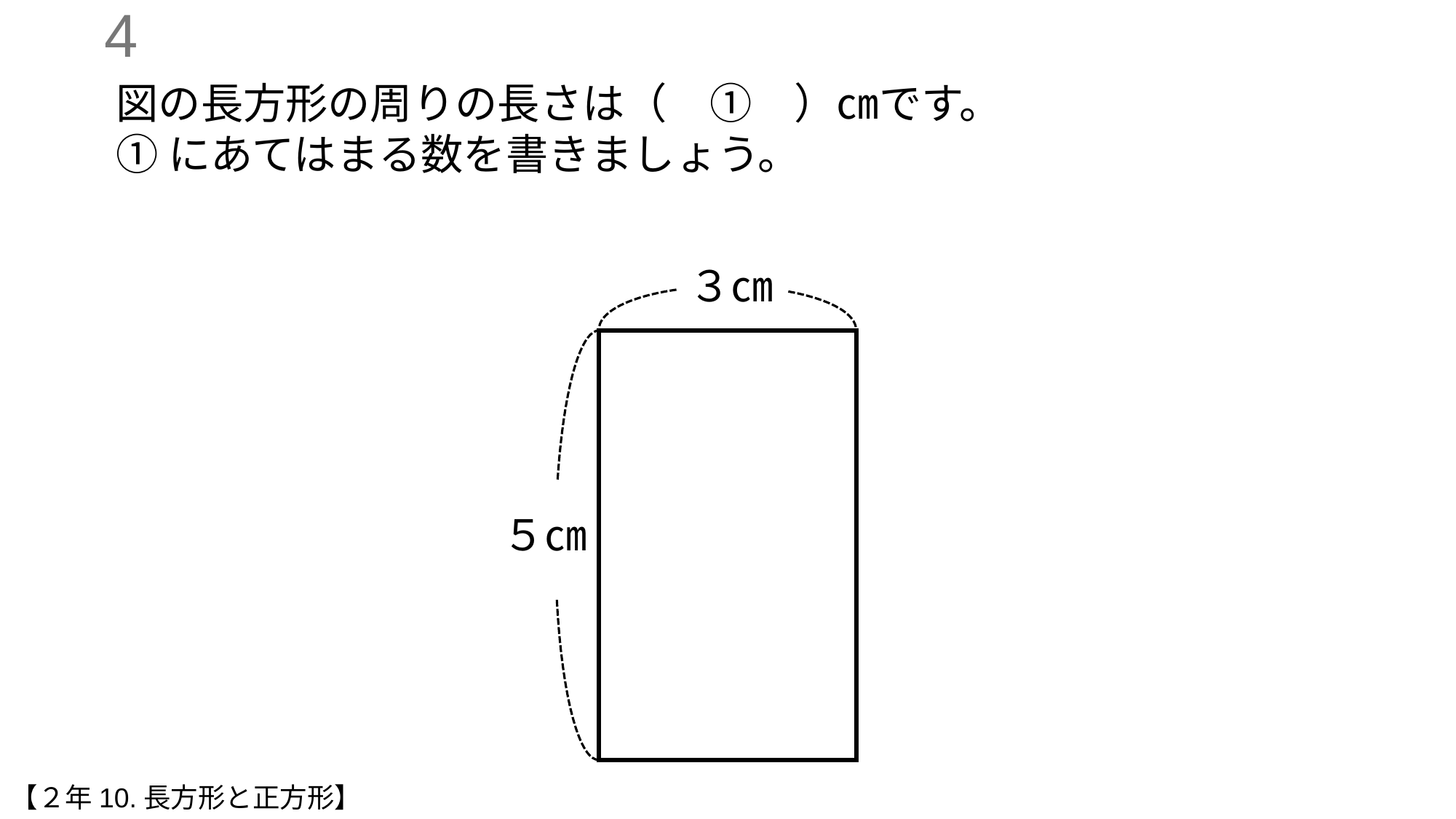

4
図の長方形の周りの長さは（　①　）㎝です。
①にあてはまる数を書きましょう。
３㎝

５㎝
【２年10.長方形と正方形】